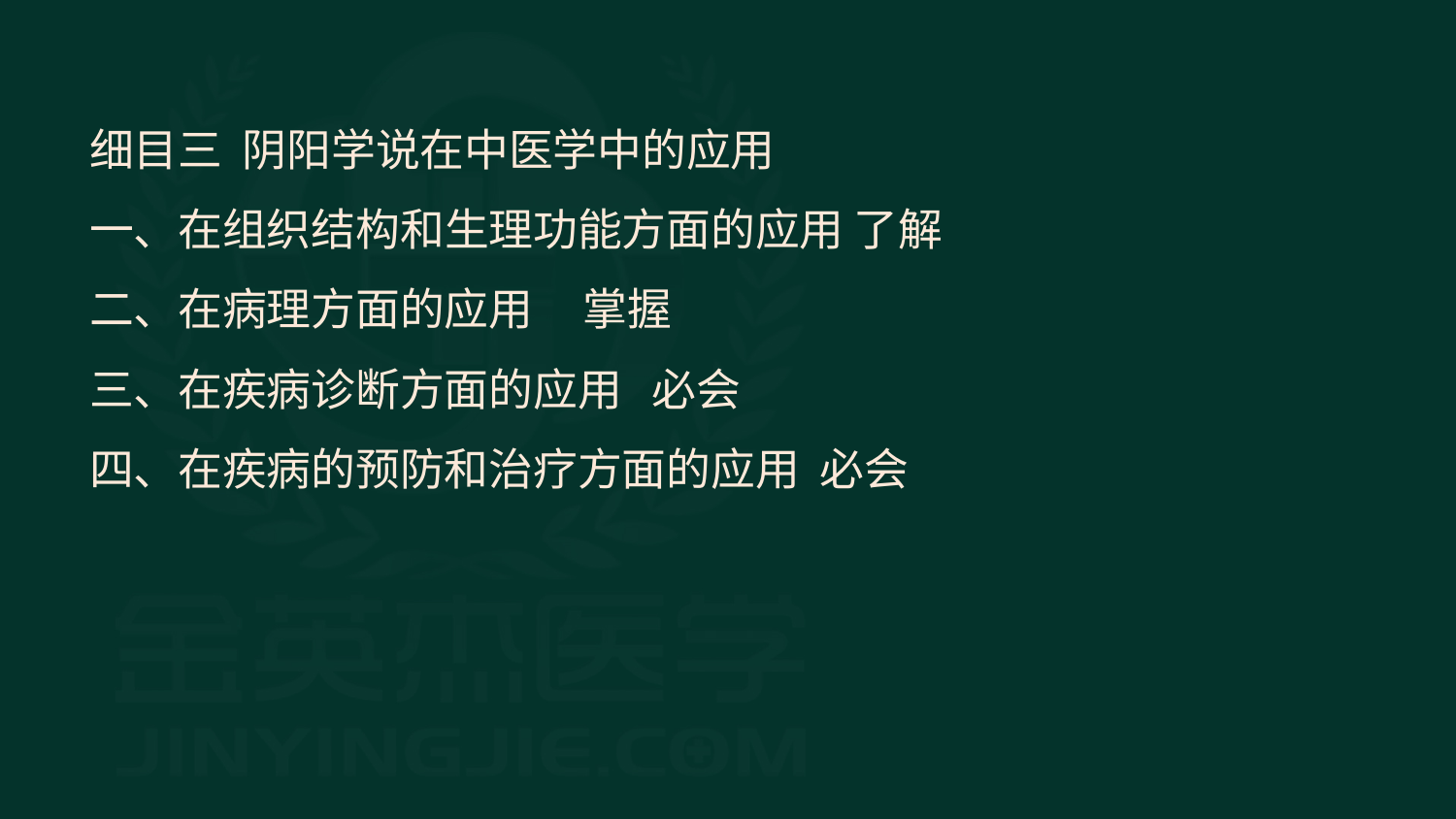

细目三  阴阳学说在中医学中的应用
一、在组织结构和生理功能方面的应用 了解
二、在病理方面的应用     掌握
三、在疾病诊断方面的应用   必会
四、在疾病的预防和治疗方面的应用  必会